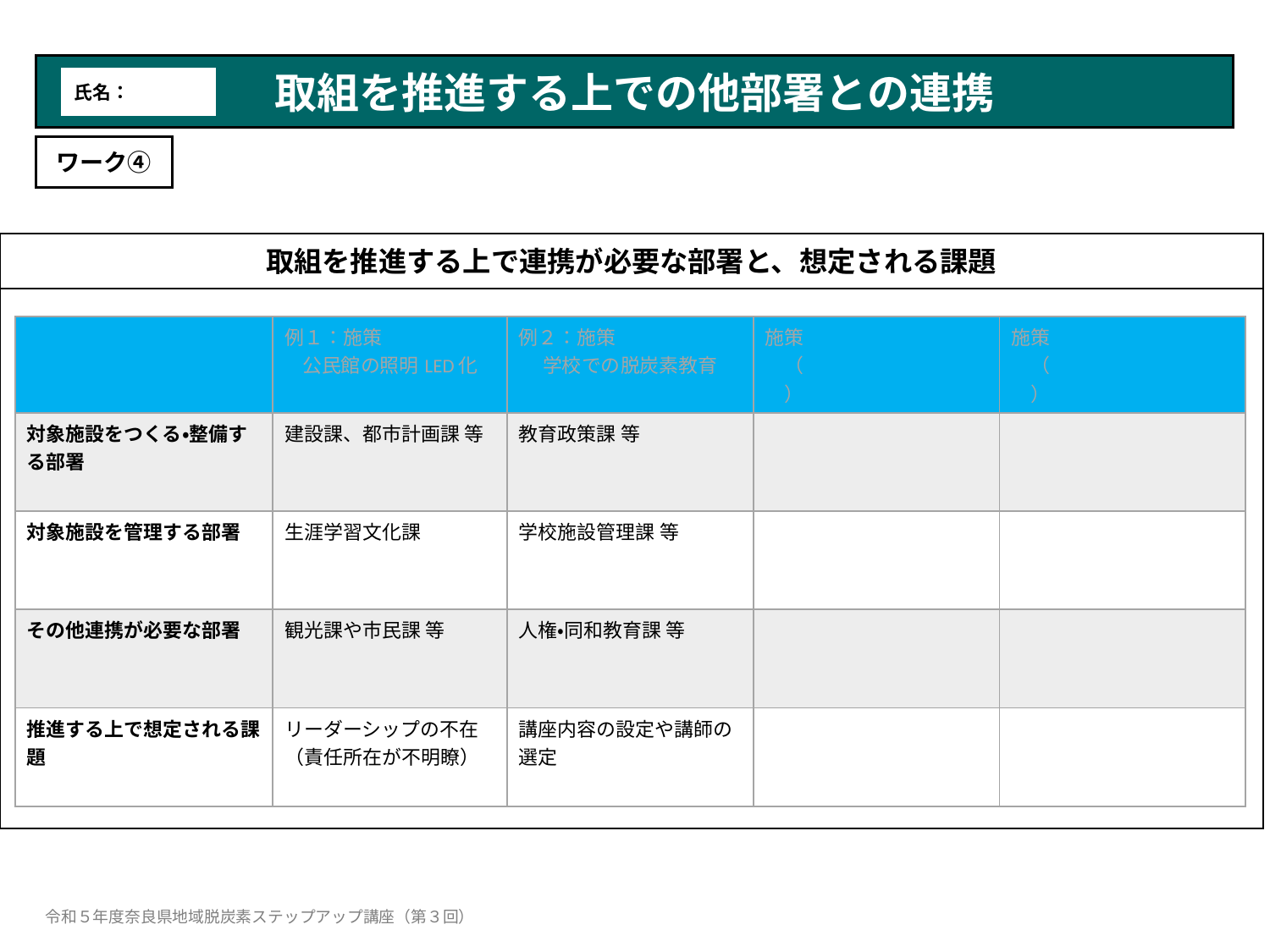

取組を推進する上での他部署との連携
氏名：
A4印刷
ワーク④
取組を推進する上で連携が必要な部署と、想定される課題

|  | 例１：施策 公民館の照明LED化 | 例２：施策 学校での脱炭素教育 | 施策 　（　　　　　　　　　） | 施策 　（　　　　　　　　　） |
| --- | --- | --- | --- | --- |
| 対象施設をつくる・整備する部署 | 建設課、都市計画課 等 | 教育政策課 等 |  |  |
| 対象施設を管理する部署 | 生涯学習文化課 | 学校施設管理課 等 |  |  |
| その他連携が必要な部署 | 観光課や市民課 等 | 人権・同和教育課 等 |  |  |
| 推進する上で想定される課題 | リーダーシップの不在 （責任所在が不明瞭） | 講座内容の設定や講師の選定 |  |  |
令和５年度奈良県地域脱炭素ステップアップ講座（第３回）